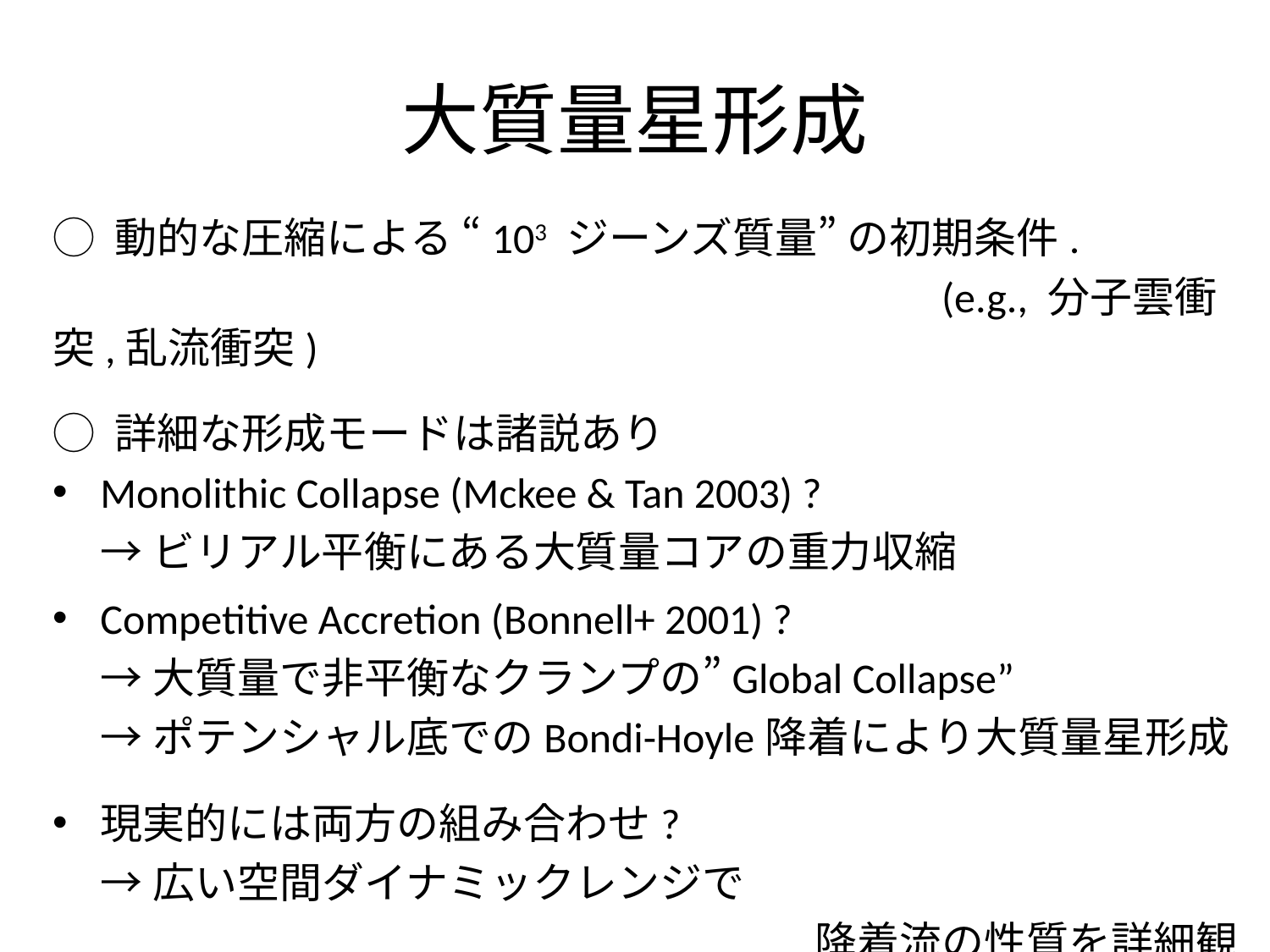

# 大質量星形成
◯ 動的な圧縮による “103 ジーンズ質量” の初期条件.
							(e.g., 分子雲衝突,乱流衝突)

◯ 詳細な形成モードは諸説あり
Monolithic Collapse (Mckee & Tan 2003) ?
     →ビリアル平衡にある大質量コアの重力収縮

Competitive Accretion (Bonnell+ 2001) ?
     →大質量で非平衡なクランプの”Global Collapse”
     →ポテンシャル底でのBondi-Hoyle降着により大質量星形成

現実的には両方の組み合わせ?
     →広い空間ダイナミックレンジで
						降着流の性質を詳細観測する必要がある